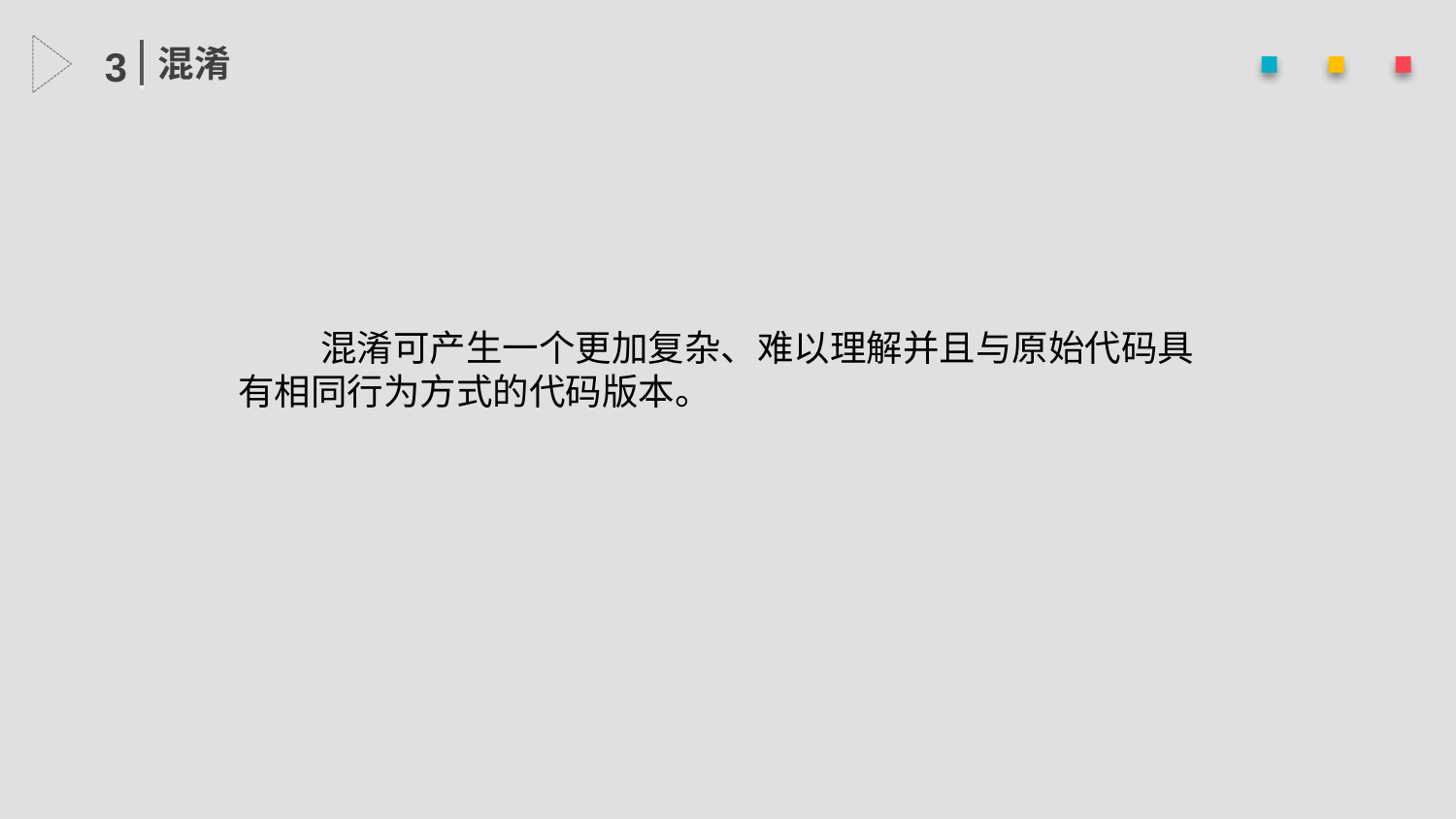

· · ·

混淆
3

         混淆可产生一个更加复杂、难以理解并且与原始代码具有相同行为方式的代码版本。